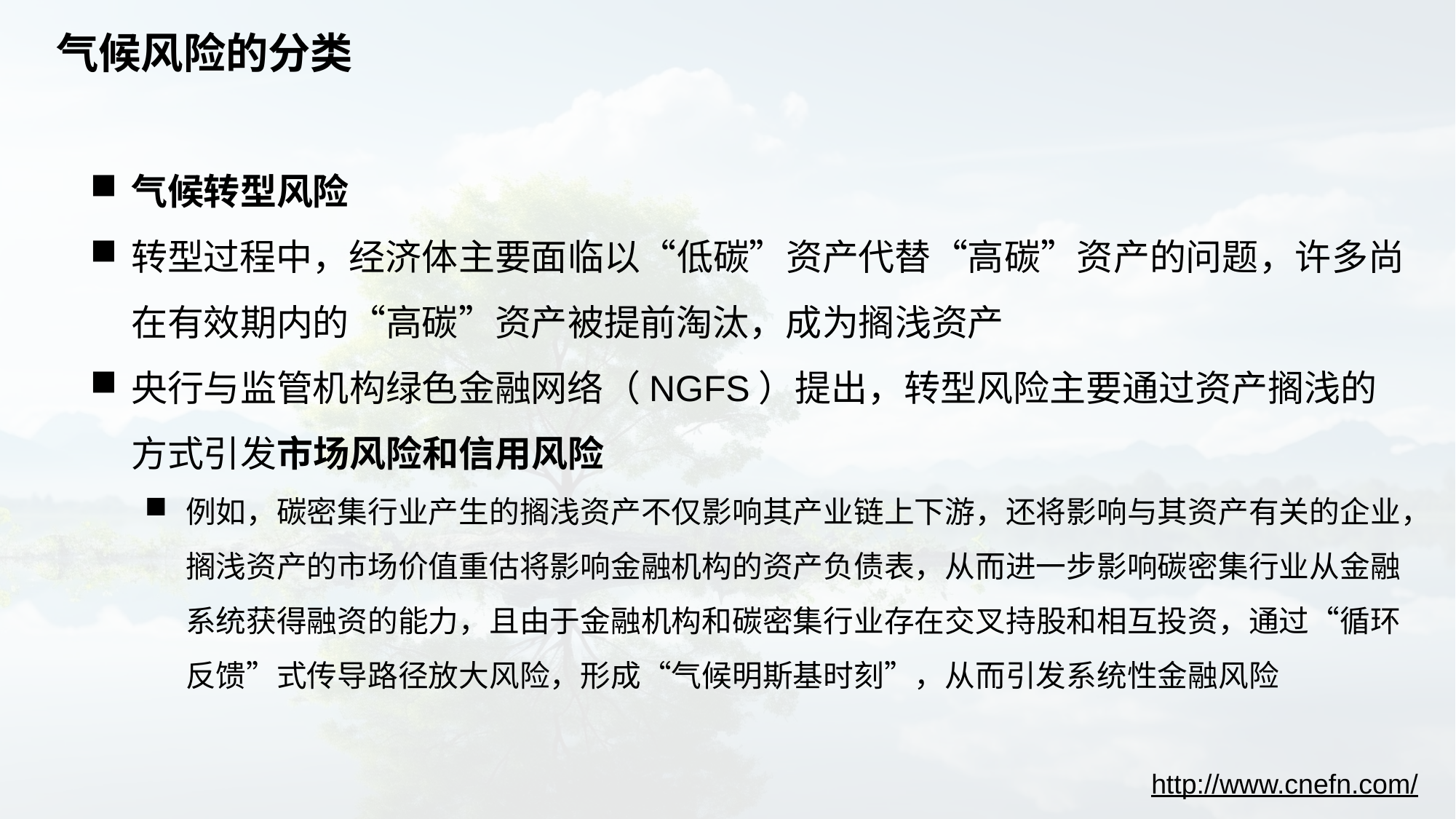

# 气候风险的分类
气候转型风险
转型过程中，经济体主要面临以“低碳”资产代替“高碳”资产的问题，许多尚在有效期内的“高碳”资产被提前淘汰，成为搁浅资产
央行与监管机构绿色金融网络（NGFS）提出，转型风险主要通过资产搁浅的方式引发市场风险和信用风险
例如，碳密集行业产生的搁浅资产不仅影响其产业链上下游，还将影响与其资产有关的企业，搁浅资产的市场价值重估将影响金融机构的资产负债表，从而进一步影响碳密集行业从金融系统获得融资的能力，且由于金融机构和碳密集行业存在交叉持股和相互投资，通过“循环反馈”式传导路径放大风险，形成“气候明斯基时刻”，从而引发系统性金融风险